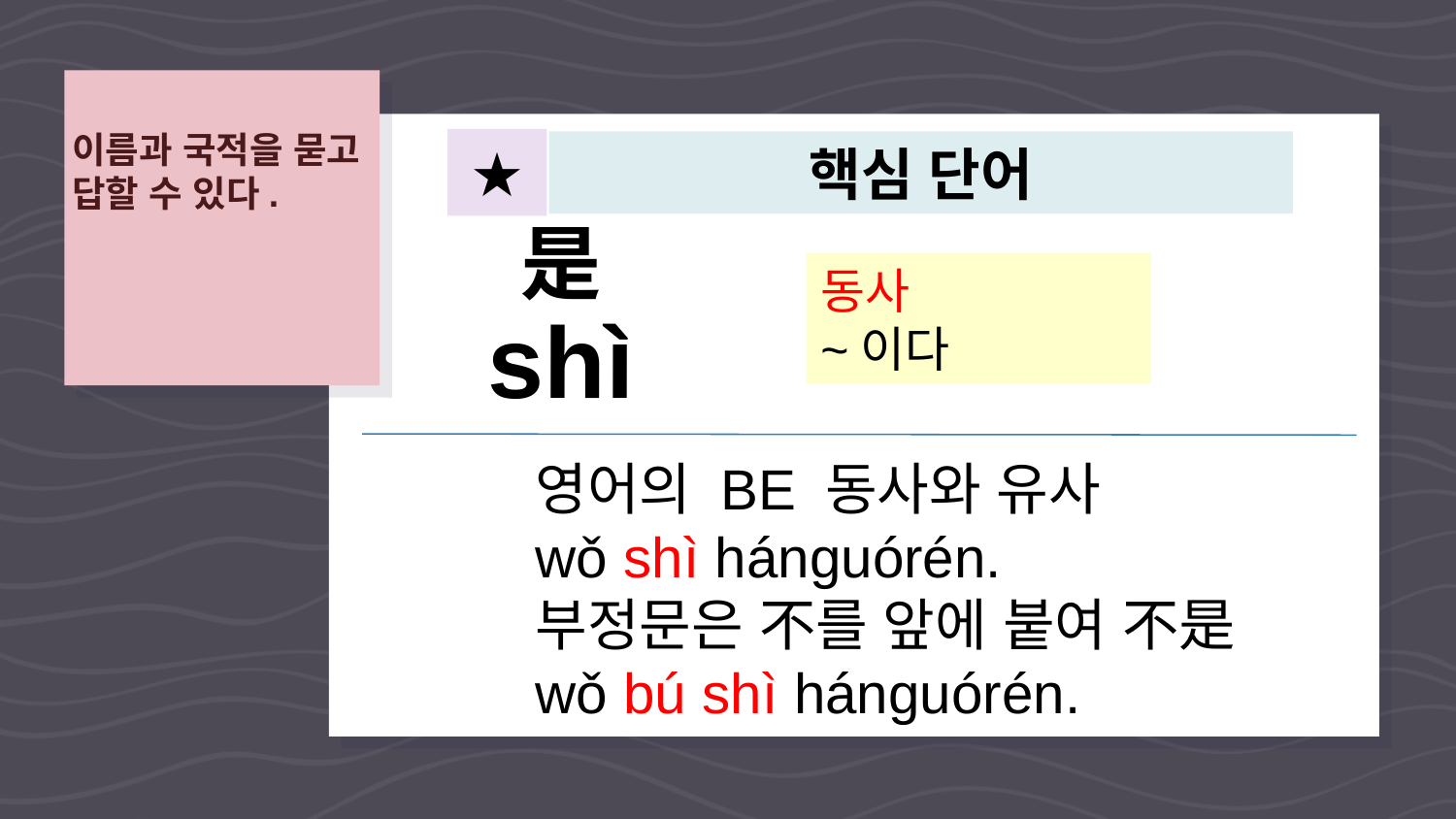

이름과 국적을 묻고 답할 수 있다.
★
핵심 단어
是
동사
~이다
shì
영어의 BE 동사와 유사
wǒ shì hánguórén.
부정문은 不를 앞에 붙여 不是
wǒ bú shì hánguórén.